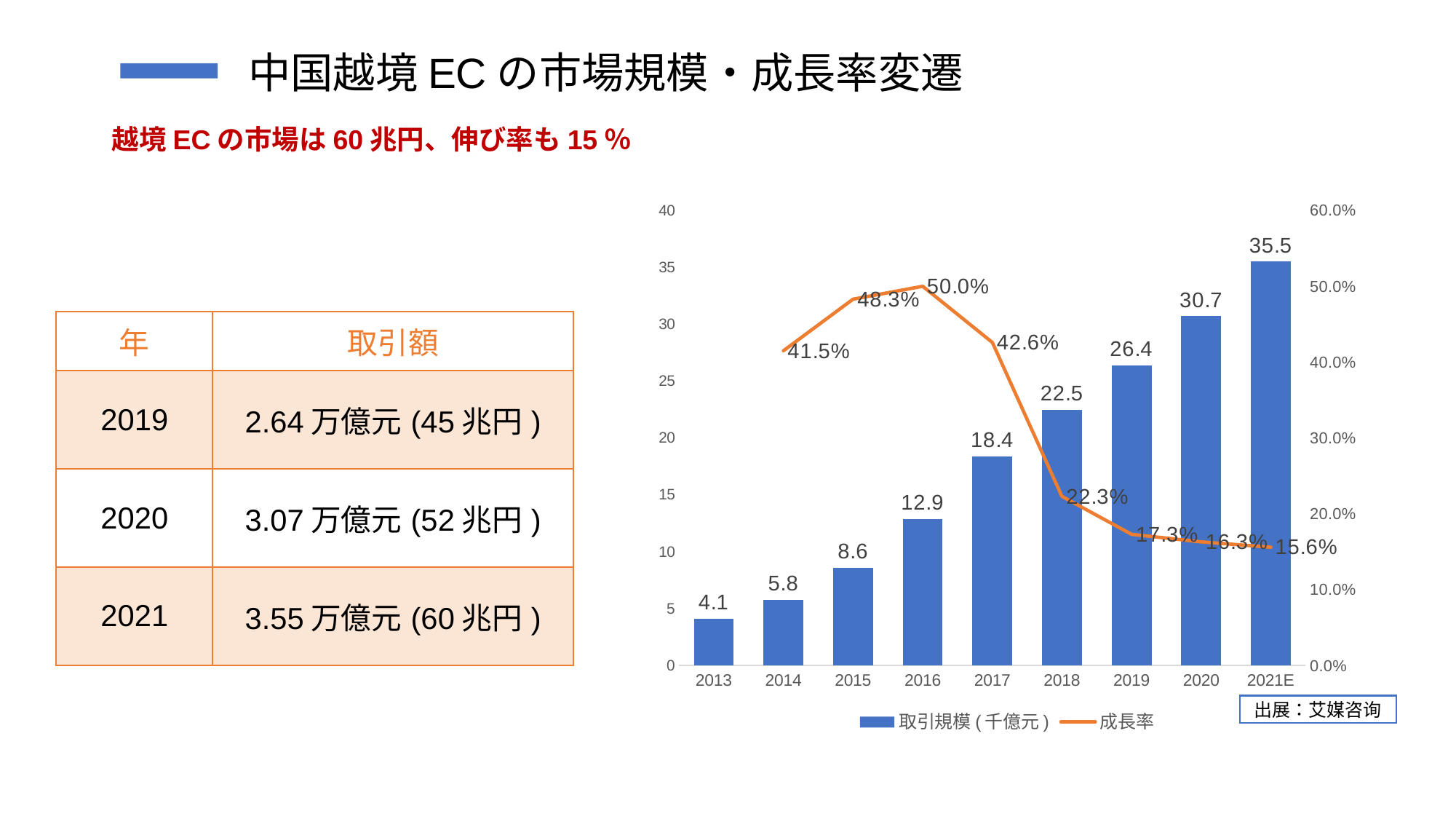

# 中国越境ECの市場規模・成長率変遷

越境ECの市場は60兆円、伸び率も15％

### Chart

| Category | 取引規模(千億元) | 成長率 |
|---|---|---|
| 2013 | 4.1 | None |
| 2014 | 5.8 | 0.415 |
| 2015 | 8.6 | 0.483 |
| 2016 | 12.9 | 0.5 |
| 2017 | 18.4 | 0.426 |
| 2018 | 22.5 | 0.223 |
| 2019 | 26.4 | 0.173 |
| 2020 | 30.7 | 0.163 |
| 2021E | 35.5 | 0.156 |
| 年 | 取引額 |
| --- | --- |
| 2019 | 2.64万億元(45兆円) |
| 2020 | 3.07万億元(52兆円) |
| 2021 | 3.55万億元(60兆円) |
出展：艾媒咨询